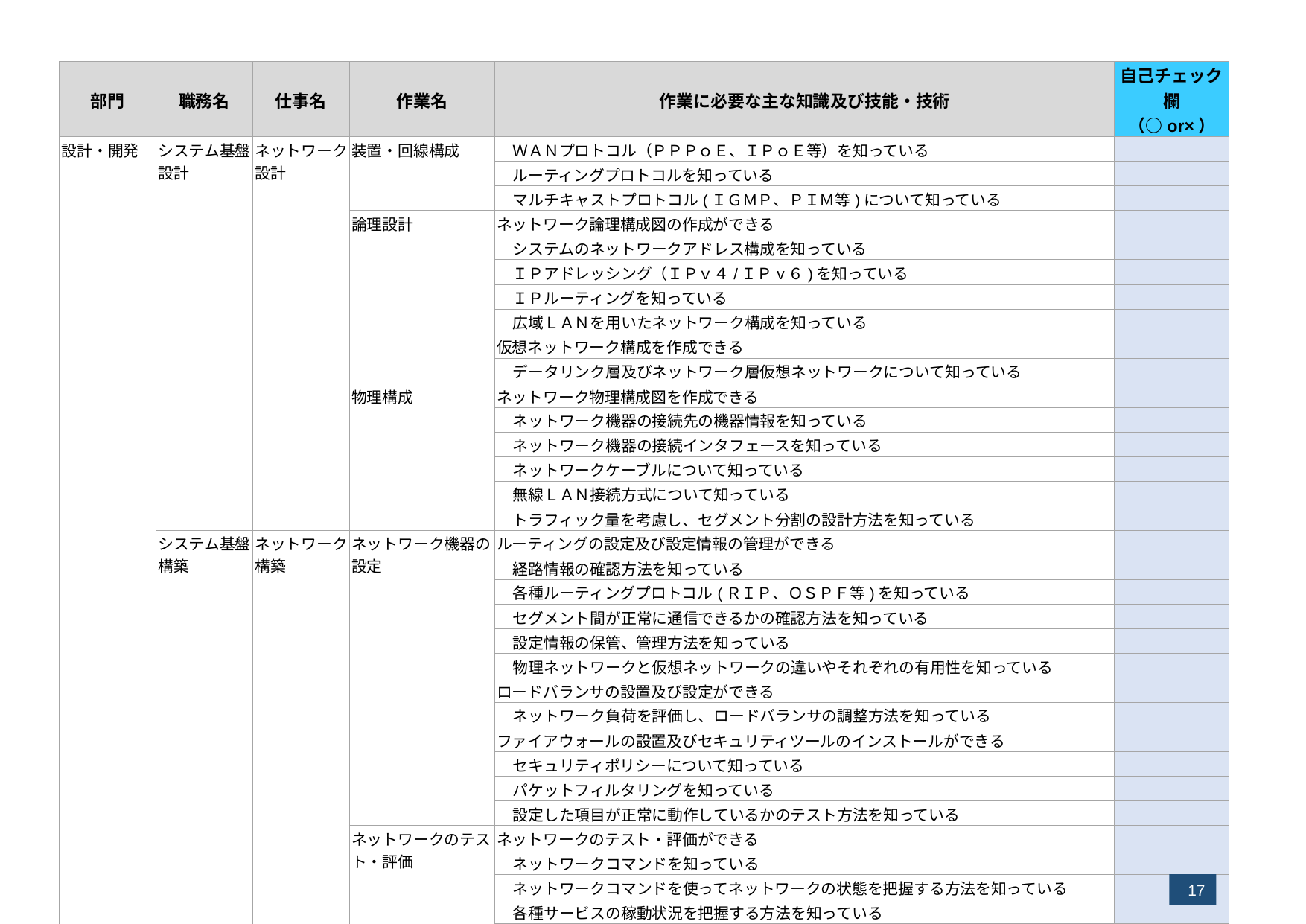

| 部門 | 職務名 | 仕事名 | 作業名 | 作業に必要な主な知識及び技能・技術 | 自己チェック欄 （○or×） |
| --- | --- | --- | --- | --- | --- |
| 設計・開発 | システム基盤設計 | ネットワーク設計 | 装置・回線構成 | ＷＡＮプロトコル（ＰＰＰｏＥ、ＩＰｏＥ等）を知っている |  |
|  |  |  |  | ルーティングプロトコルを知っている |  |
|  |  |  |  | マルチキャストプロトコル(ＩＧＭＰ、ＰＩＭ等)について知っている |  |
|  |  |  | 論理設計 | ネットワーク論理構成図の作成ができる |  |
|  |  |  |  | システムのネットワークアドレス構成を知っている |  |
|  |  |  |  | ＩＰアドレッシング（ＩＰｖ４/ＩＰv６)を知っている |  |
|  |  |  |  | ＩＰルーティングを知っている |  |
|  |  |  |  | 広域ＬＡＮを用いたネットワーク構成を知っている |  |
|  |  |  |  | 仮想ネットワーク構成を作成できる |  |
|  |  |  |  | データリンク層及びネットワーク層仮想ネットワークについて知っている |  |
|  |  |  | 物理構成 | ネットワーク物理構成図を作成できる |  |
|  |  |  |  | ネットワーク機器の接続先の機器情報を知っている |  |
|  |  |  |  | ネットワーク機器の接続インタフェースを知っている |  |
|  |  |  |  | ネットワークケーブルについて知っている |  |
|  |  |  |  | 無線ＬＡＮ接続方式について知っている |  |
|  |  |  |  | トラフィック量を考慮し、セグメント分割の設計方法を知っている |  |
|  | システム基盤構築 | ネットワーク構築 | ネットワーク機器の設定 | ルーティングの設定及び設定情報の管理ができる |  |
|  |  |  |  | 経路情報の確認方法を知っている |  |
|  |  |  |  | 各種ルーティングプロトコル(ＲＩＰ、ＯＳＰＦ等)を知っている |  |
|  |  |  |  | セグメント間が正常に通信できるかの確認方法を知っている |  |
|  |  |  |  | 設定情報の保管、管理方法を知っている |  |
|  |  |  |  | 物理ネットワークと仮想ネットワークの違いやそれぞれの有用性を知っている |  |
|  |  |  |  | ロードバランサの設置及び設定ができる |  |
|  |  |  |  | ネットワーク負荷を評価し、ロードバランサの調整方法を知っている |  |
|  |  |  |  | ファイアウォールの設置及びセキュリティツールのインストールができる |  |
|  |  |  |  | セキュリティポリシーについて知っている |  |
|  |  |  |  | パケットフィルタリングを知っている |  |
|  |  |  |  | 設定した項目が正常に動作しているかのテスト方法を知っている |  |
|  |  |  | ネットワークのテスト・評価 | ネットワークのテスト・評価ができる |  |
|  |  |  |  | ネットワークコマンドを知っている |  |
|  |  |  |  | ネットワークコマンドを使ってネットワークの状態を把握する方法を知っている |  |
|  |  |  |  | 各種サービスの稼動状況を把握する方法を知っている |  |
|  |  |  |  | 各種ログの分析方法を知っている |  |
17